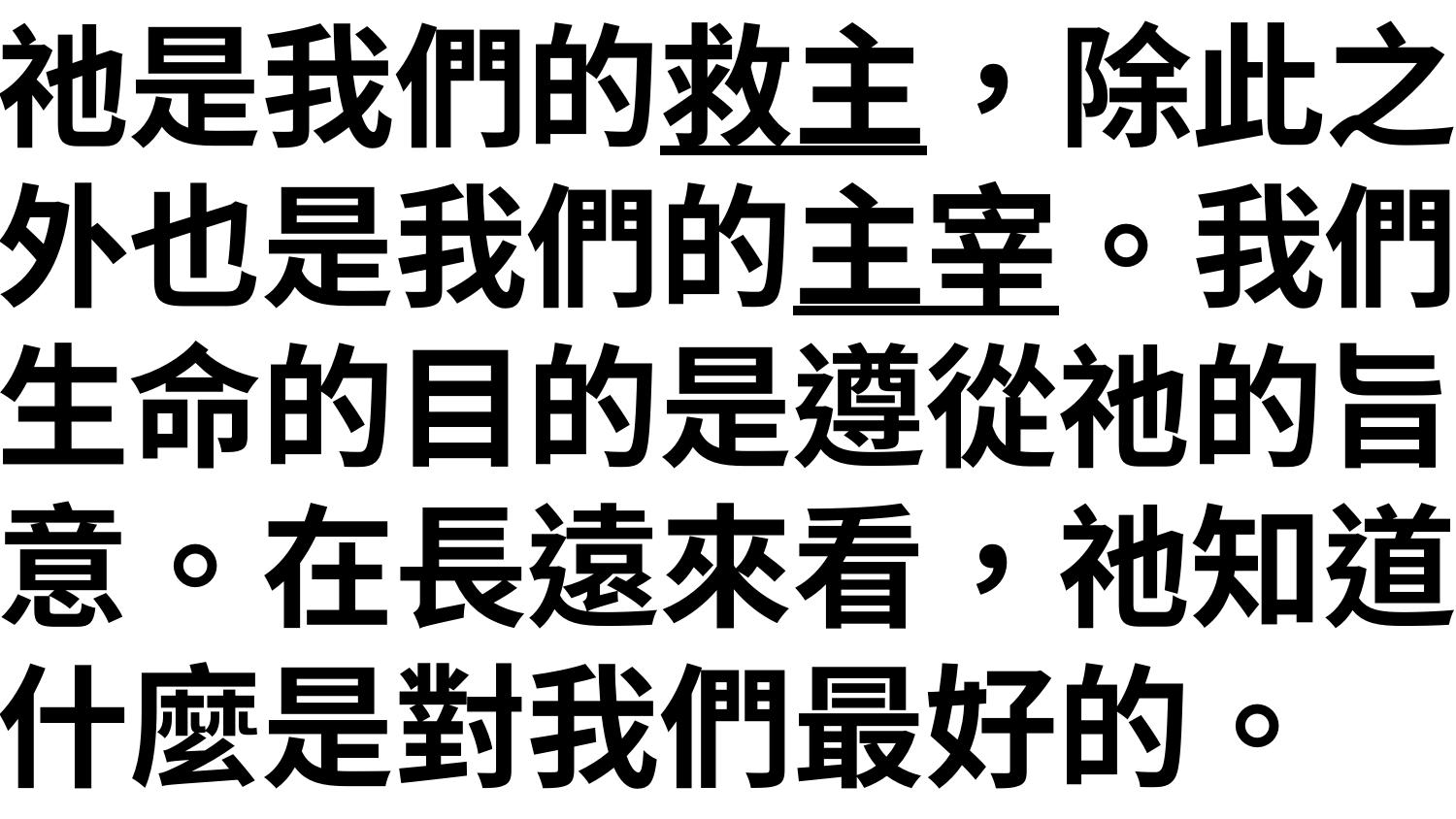

祂是我們的救主，除此之外也是我們的主宰。我們生命的目的是遵從祂的旨意。在長遠來看，祂知道什麼是對我們最好的。